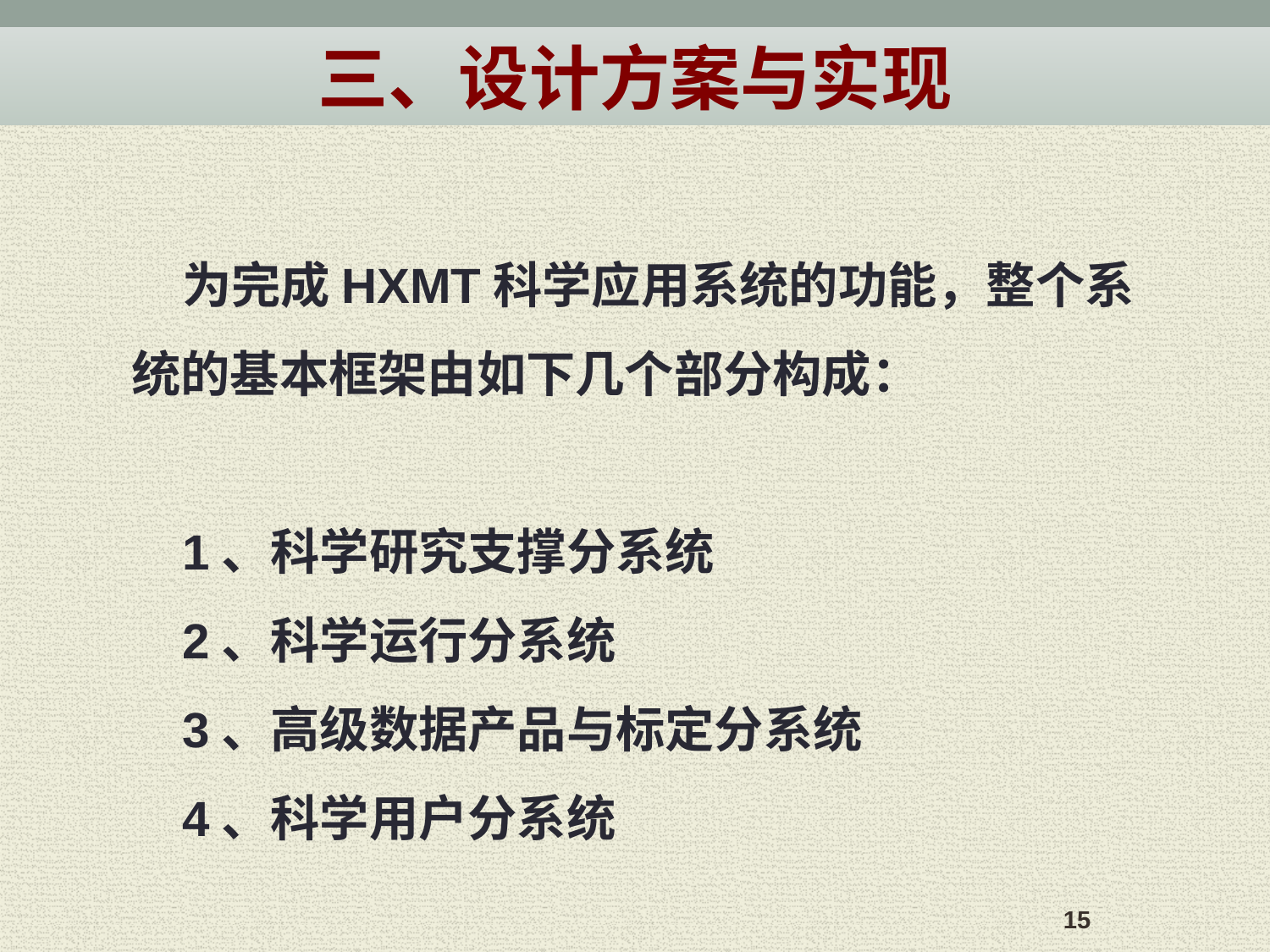

三、设计方案与实现

为完成HXMT科学应用系统的功能，整个系统的基本框架由如下几个部分构成：

1、科学研究支撑分系统
2、科学运行分系统
3、高级数据产品与标定分系统
4、科学用户分系统
15